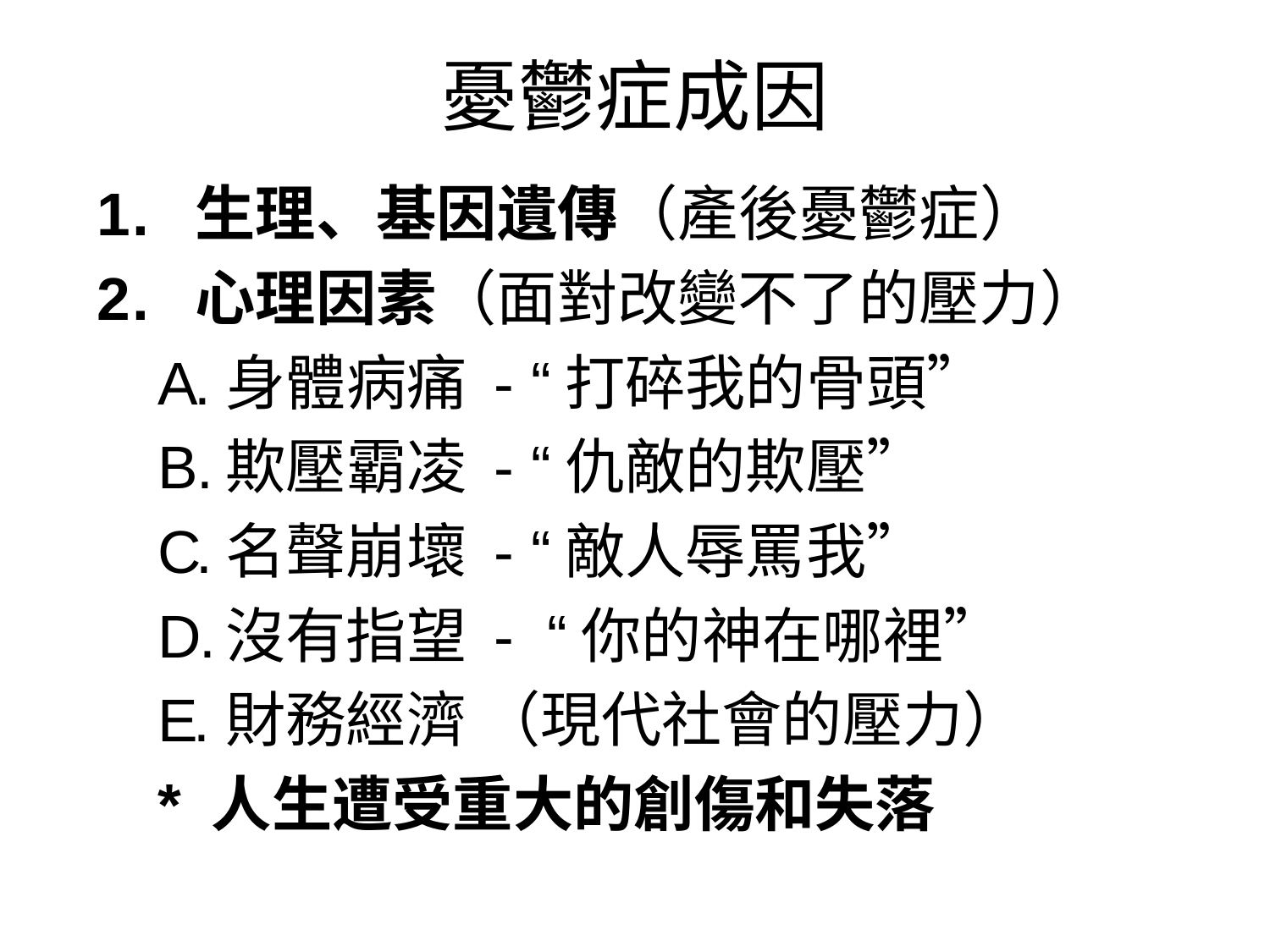

# 憂鬱症成因
生理、基因遺傳（產後憂鬱症）
心理因素（面對改變不了的壓力）
身體病痛 - “打碎我的骨頭”
欺壓霸凌 - “仇敵的欺壓”
名聲崩壞 - “敵人辱罵我”
沒有指望 -  “你的神在哪裡”
財務經濟 （現代社會的壓力）
* 人生遭受重大的創傷和失落